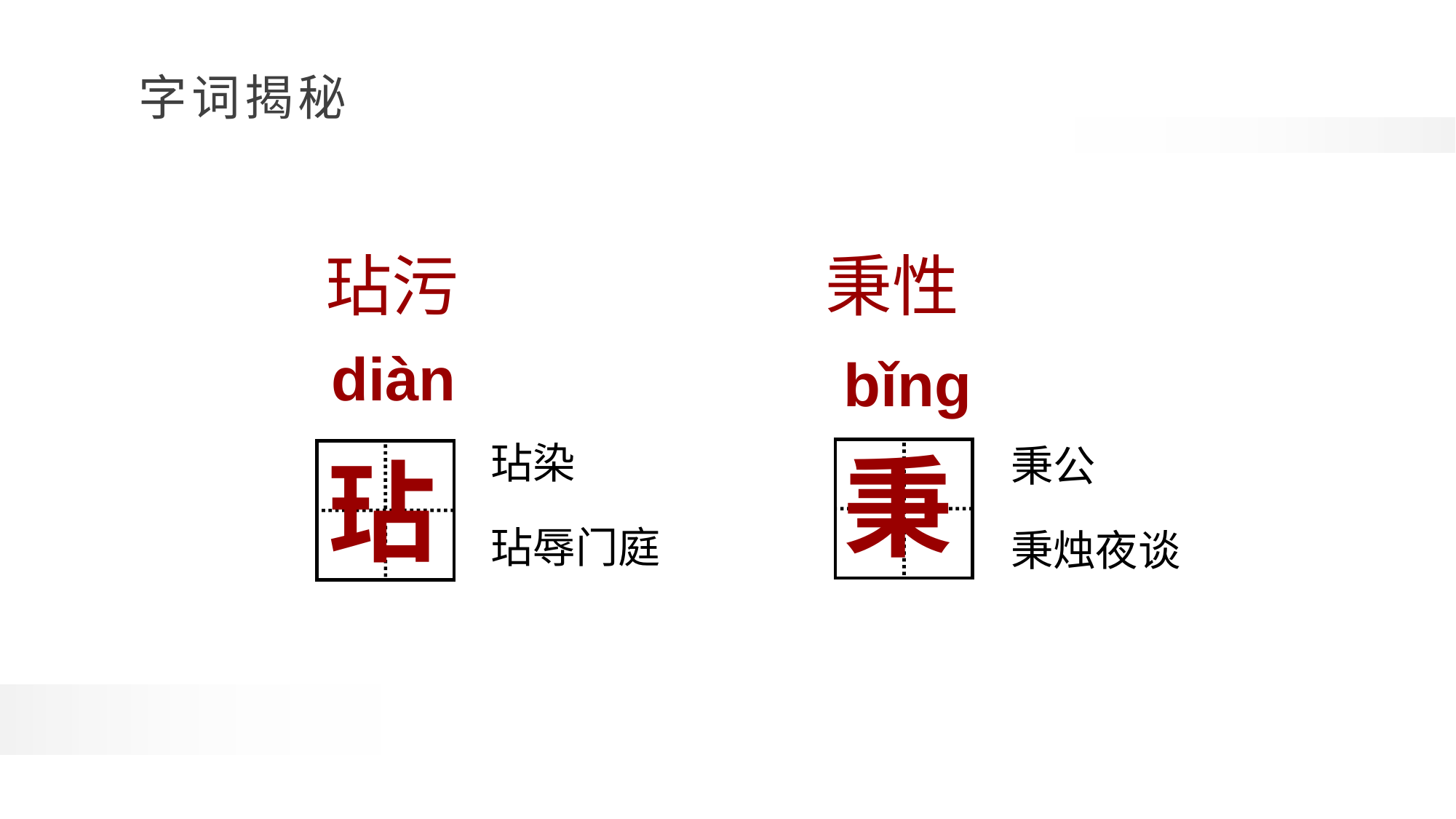

小学学科网  xuekeedu.com
秉性
玷污
diàn
bǐng
玷染
秉
秉公
玷

玷辱门庭
秉烛夜谈